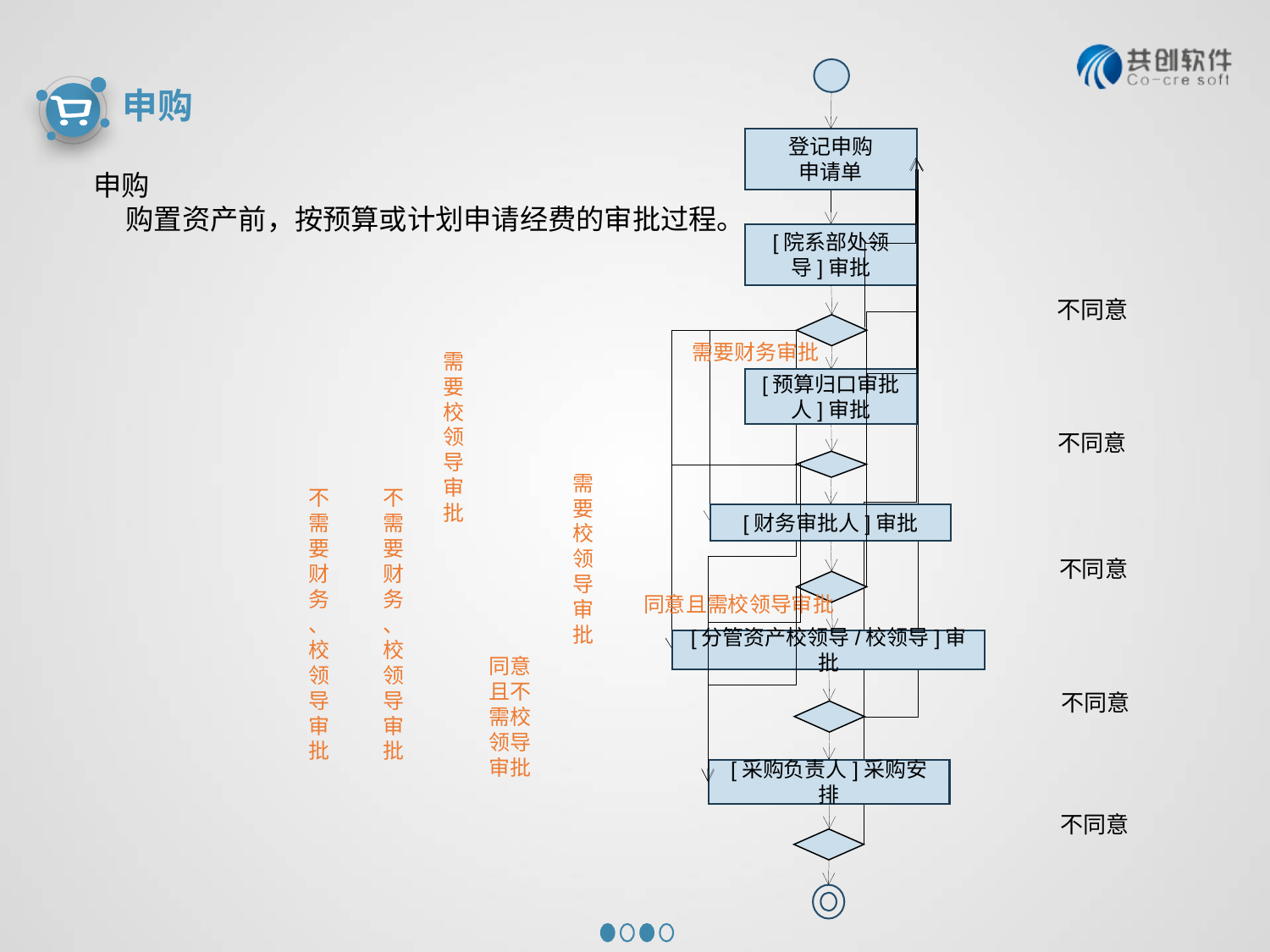

登记申购
申请单
[院系部处领导]审批

[预算归口审批人]审批

[财务审批人]审批
[分管资产校领导/校领导]审批

[采购负责人]采购安排

不同意
需
要
校
领
导
审
批
不同意
需要财务审批

同意且需校领导审批
同意且不需校领导审批
不同意
不同意
需
要
校
领
导
审
批
不
需
要
财
务
、
校
领
导
审
批
不
需
要
财
务
、
校
领
导
审
批
不同意

申购

申购
    购置资产前，按预算或计划申请经费的审批过程。